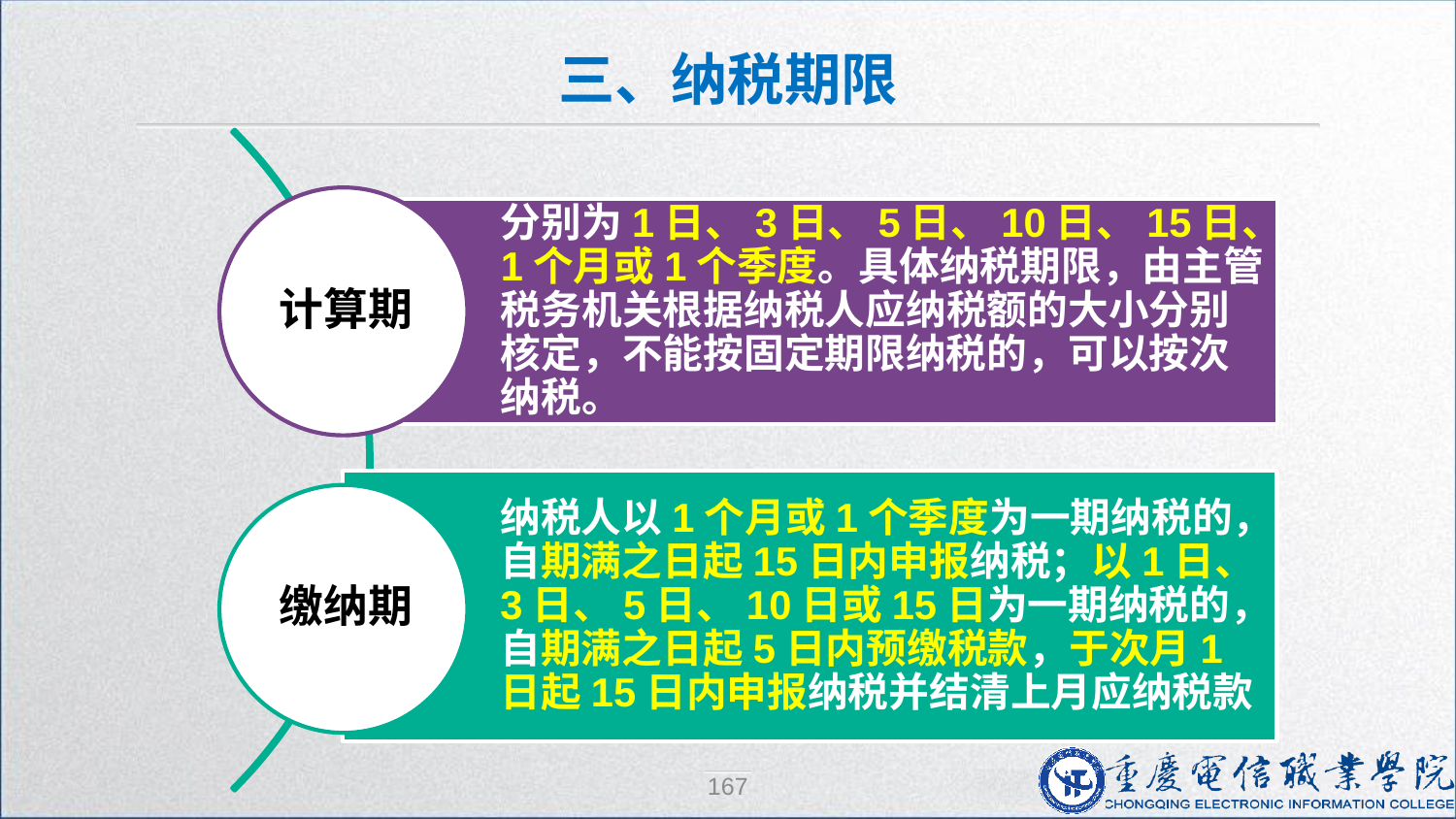

三、纳税期限
分别为1日、3日、5日、10日、15日、1个月或1个季度。具体纳税期限，由主管税务机关根据纳税人应纳税额的大小分别核定，不能按固定期限纳税的，可以按次纳税。
纳税人以1个月或1个季度为一期纳税的，自期满之日起15日内申报纳税；以1日、3日、5日、10日或15日为一期纳税的，自期满之日起5日内预缴税款，于次月1日起15日内申报纳税并结清上月应纳税款
计算期
缴纳期
167